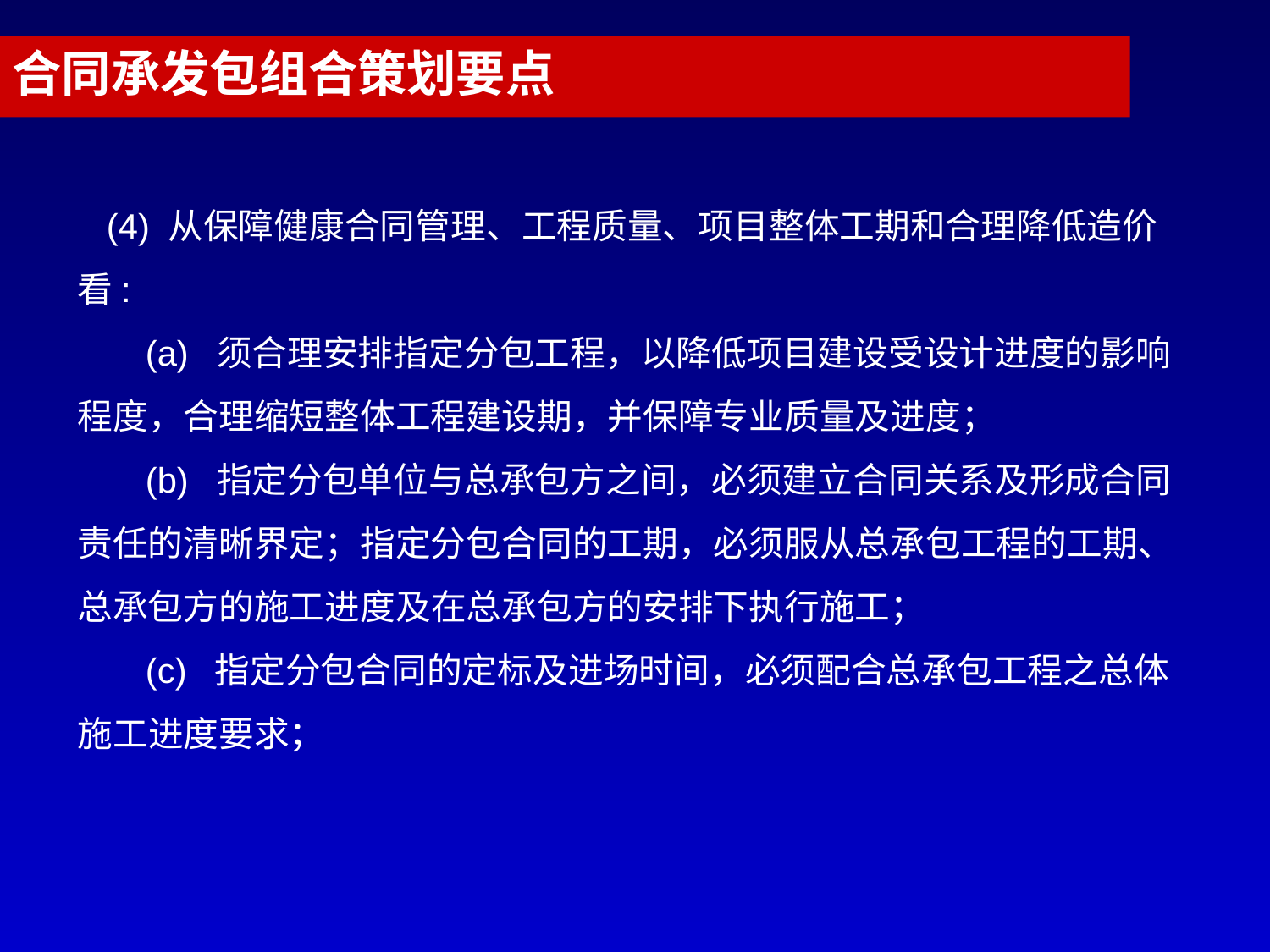

合同承发包组合策划要点
   (4) 从保障健康合同管理、工程质量、项目整体工期和合理降低造价看:
       (a)  须合理安排指定分包工程，以降低项目建设受设计进度的影响程度，合理缩短整体工程建设期，并保障专业质量及进度；
       (b)  指定分包单位与总承包方之间，必须建立合同关系及形成合同责任的清晰界定；指定分包合同的工期，必须服从总承包工程的工期、总承包方的施工进度及在总承包方的安排下执行施工；
       (c)  指定分包合同的定标及进场时间，必须配合总承包工程之总体施工进度要求；
78